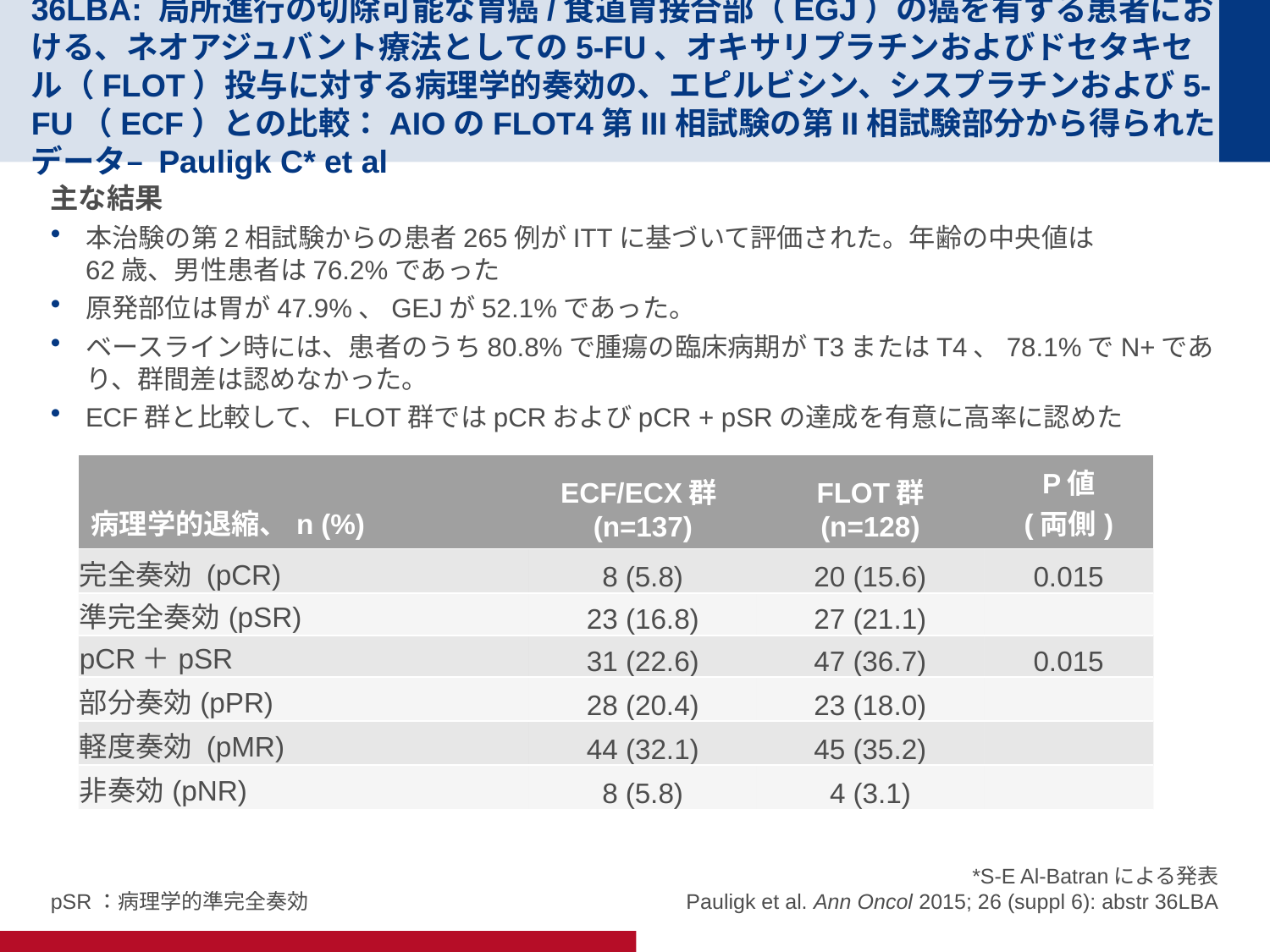

# 36LBA: 局所進行の切除可能な胃癌/食道胃接合部（EGJ）の癌を有する患者における、ネオアジュバント療法としての5-FU、オキサリプラチンおよびドセタキセル（FLOT）投与に対する病理学的奏効の、エピルビシン、シスプラチンおよび5-FU（ECF）との比較：AIOのFLOT4第III相試験の第II相試験部分から得られたデータ– Pauligk C* et al
主な結果
本治験の第2相試験からの患者265例がITTに基づいて評価された。年齢の中央値は
62歳、男性患者は76.2%であった
原発部位は胃が47.9%、GEJが52.1%であった。
ベースライン時には、患者のうち80.8%で腫瘍の臨床病期がT3またはT4、78.1%でN+であり、群間差は認めなかった。
ECF群と比較して、FLOT群ではpCRおよびpCR + pSRの達成を有意に高率に認めた

| 病理学的退縮、n (%) | ECF/ECX群(n=137) | FLOT群 (n=128) | P値 (両側) |
| --- | --- | --- | --- |
| 完全奏効 (pCR) | 8 (5.8) | 20 (15.6) | 0.015 |
| 準完全奏効(pSR) | 23 (16.8) | 27 (21.1) |  |
| pCR＋pSR | 31 (22.6) | 47 (36.7) | 0.015 |
| 部分奏効(pPR) | 28 (20.4) | 23 (18.0) |  |
| 軽度奏効 (pMR) | 44 (32.1) | 45 (35.2) |  |
| 非奏効(pNR) | 8 (5.8) | 4 (3.1) |  |
pSR：病理学的準完全奏効
*S-E Al-Batranによる発表
Pauligk et al. Ann Oncol 2015; 26 (suppl 6): abstr 36LBA